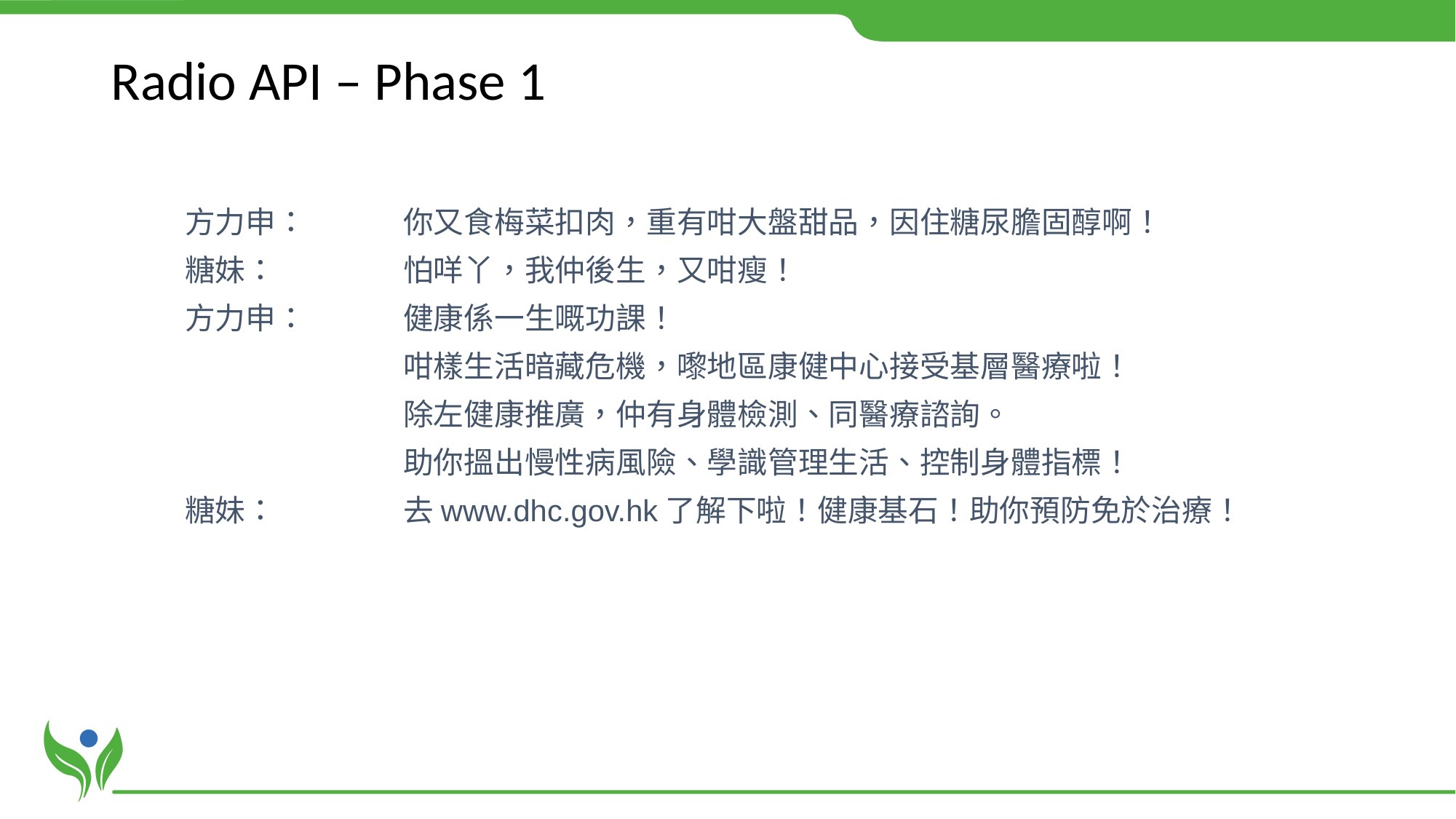

# Radio API – Phase 1
方力申： 	你又食梅菜扣肉，重有咁大盤甜品，因住糖尿膽固醇啊！
糖妹：		怕咩丫，我仲後生，又咁瘦！
方力申：	健康係一生嘅功課！
		咁樣生活暗藏危機，嚟地區康健中心接受基層醫療啦！
		除左健康推廣，仲有身體檢測、同醫療諮詢。
		助你搵出慢性病風險、學識管理生活、控制身體指標！
糖妹：		去www.dhc.gov.hk了解下啦！健康基石！助你預防免於治療！